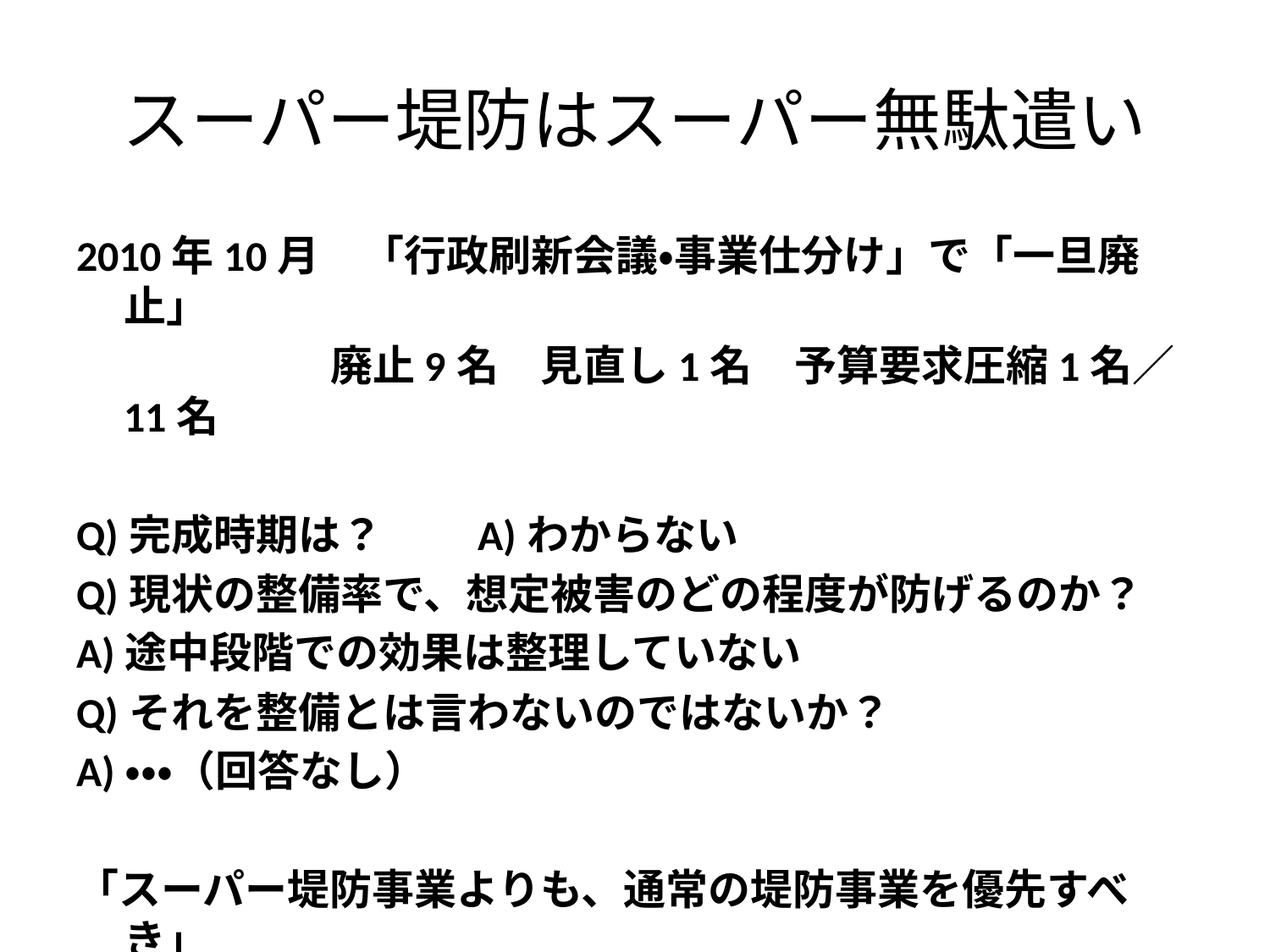

# スーパー堤防はスーパー無駄遣い
2010年10月　「行政刷新会議・事業仕分け」で「一旦廃止」
　　　　　　廃止9名　見直し1名　予算要求圧縮1名／11名

Q)完成時期は？　　A)わからない
Q)現状の整備率で、想定被害のどの程度が防げるのか？
A)途中段階での効果は整理していない
Q)それを整備とは言わないのではないか？
A)・・・（回答なし）

「スーパー堤防事業よりも、通常の堤防事業を優先すべき」
　との意見も。